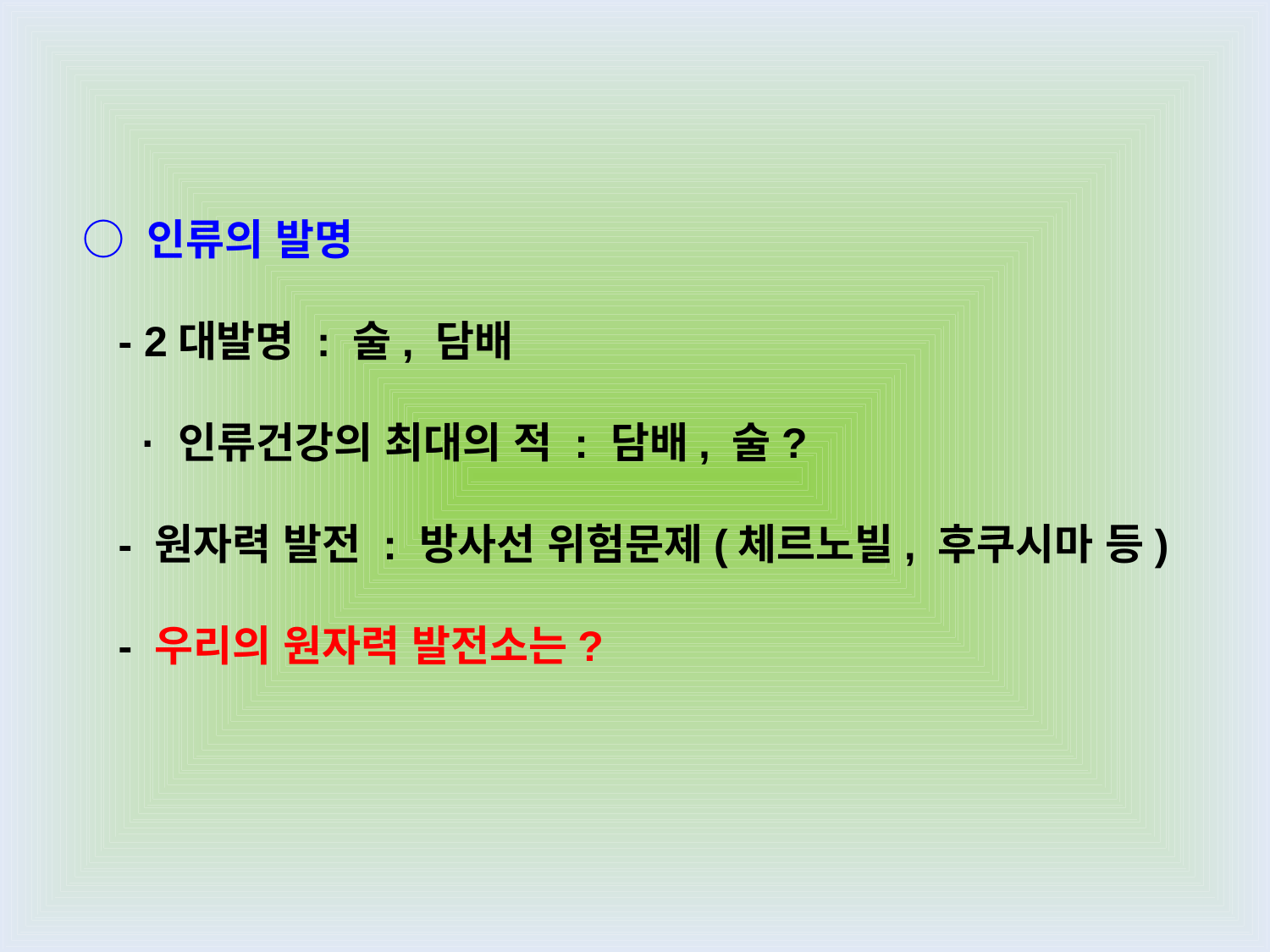

○ 인류의 발명
   - 2대발명 : 술, 담배
     · 인류건강의 최대의 적 : 담배, 술?
   - 원자력 발전 : 방사선 위험문제(체르노빌, 후쿠시마 등)
   - 우리의 원자력 발전소는?